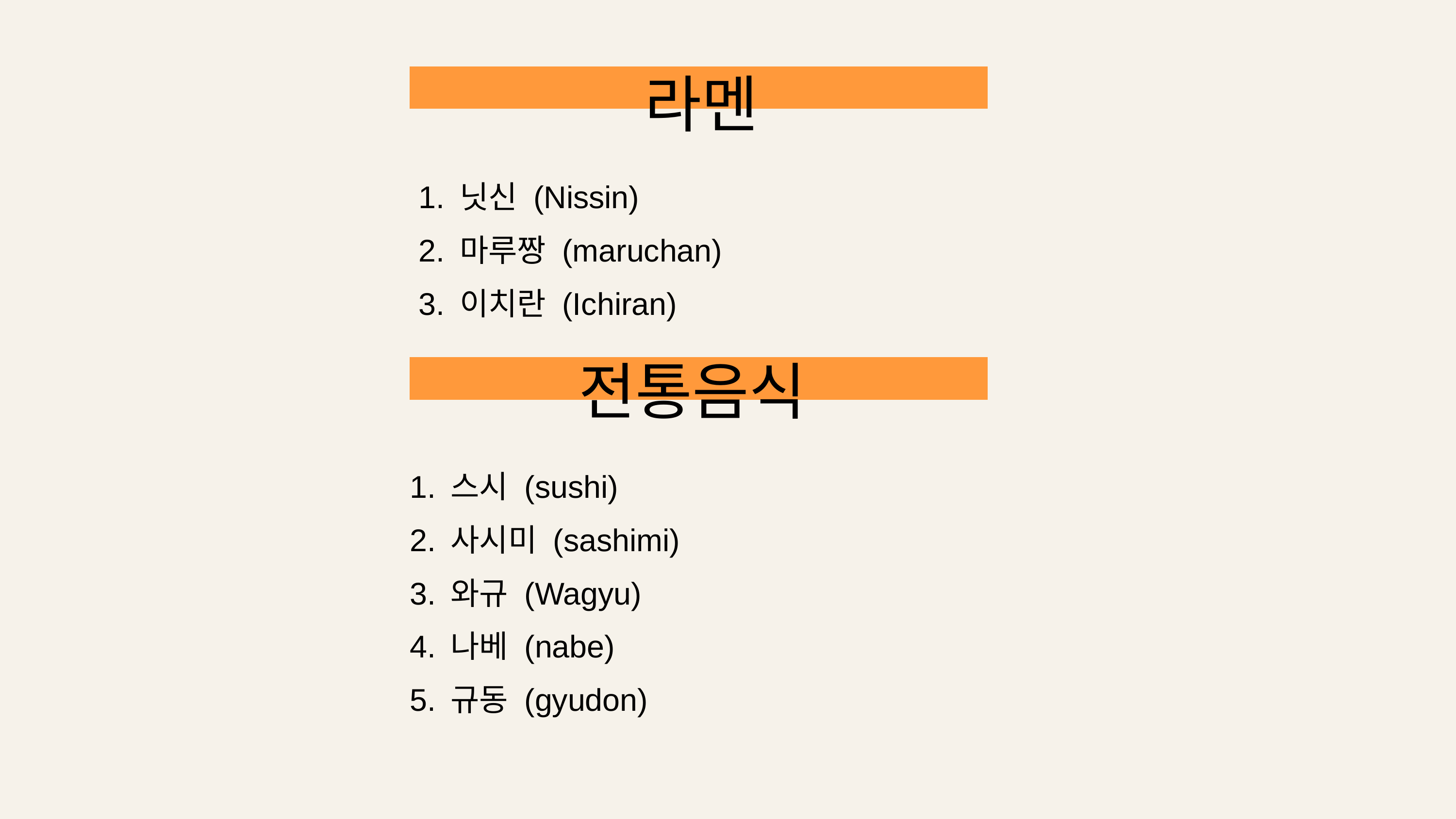

라멘

닛신 (Nissin)
마루짱 (maruchan)
이치란 (Ichiran)
전통음식

스시 (sushi)
사시미 (sashimi)
와규 (Wagyu)
나베 (nabe)
규동 (gyudon)